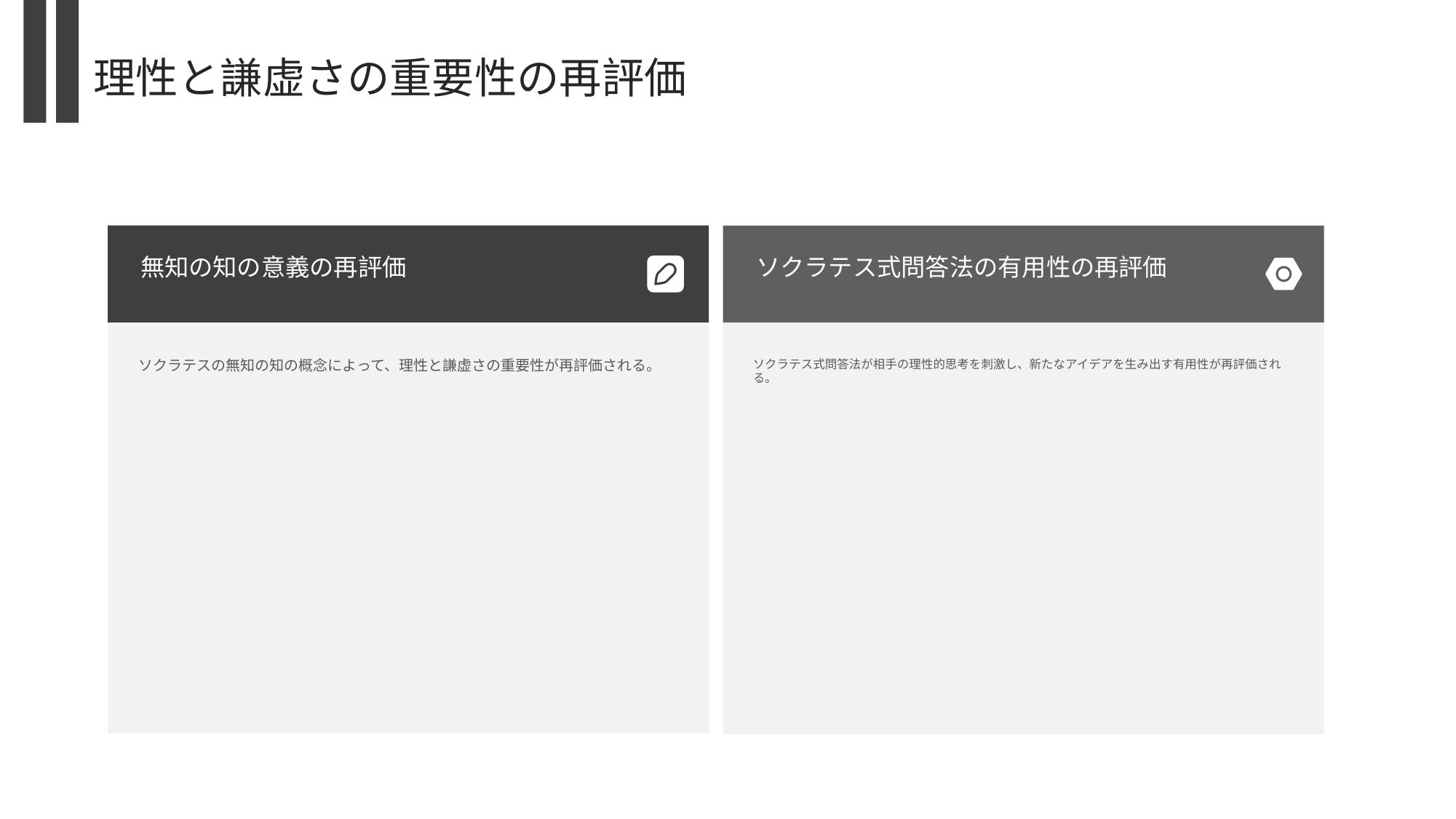

理性と謙虚さの重要性の再評価

無知の知の意義の再評価
ソクラテス式問答法の有用性の再評価

ソクラテスの無知の知の概念によって、理性と謙虚さの重要性が再評価される。
ソクラテス式問答法が相手の理性的思考を刺激し、新たなアイデアを生み出す有用性が再評価される。